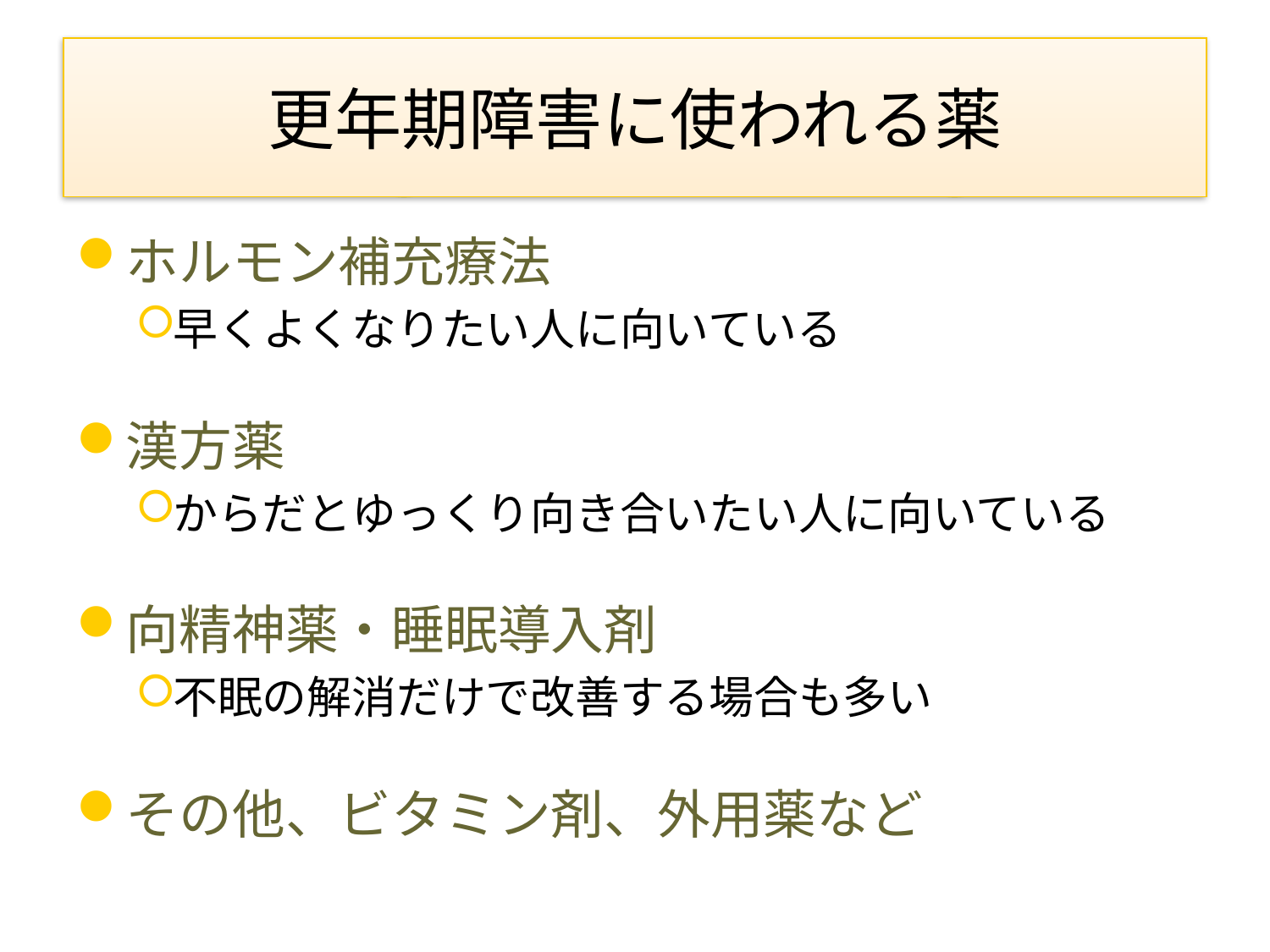

# 更年期障害に使われる薬
ホルモン補充療法
早くよくなりたい人に向いている

漢方薬
からだとゆっくり向き合いたい人に向いている

向精神薬・睡眠導入剤
不眠の解消だけで改善する場合も多い

その他、ビタミン剤、外用薬など